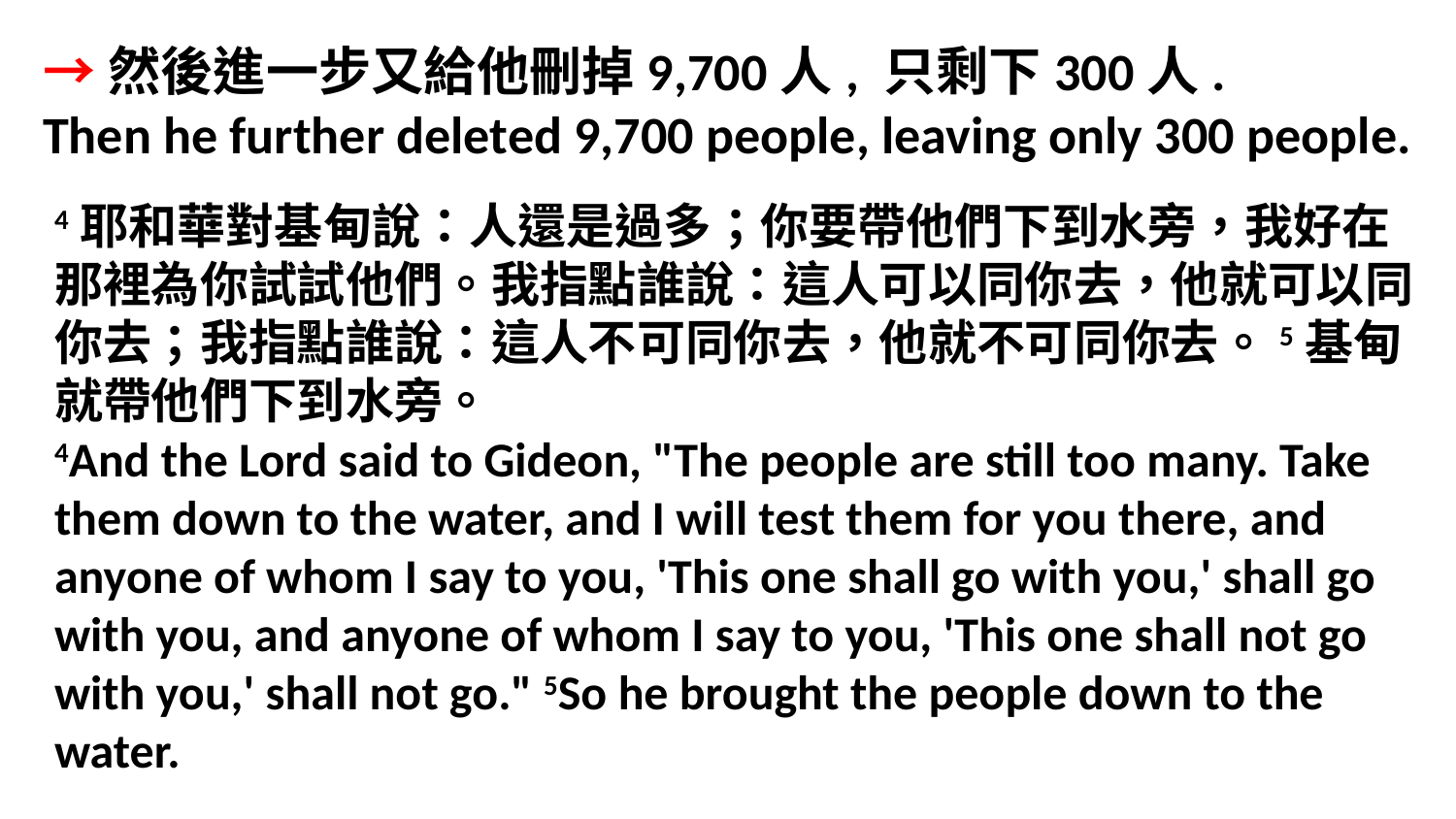

→然後進一步又給他刪掉9,700人, 只剩下300人.
Then he further deleted 9,700 people, leaving only 300 people.
4耶和華對基甸說：人還是過多；你要帶他們下到水旁，我好在那裡為你試試他們。我指點誰說：這人可以同你去，他就可以同你去；我指點誰說：這人不可同你去，他就不可同你去。5基甸就帶他們下到水旁。
4And the Lord said to Gideon, "The people are still too many. Take them down to the water, and I will test them for you there, and anyone of whom I say to you, 'This one shall go with you,' shall go with you, and anyone of whom I say to you, 'This one shall not go with you,' shall not go." 5So he brought the people down to the water.